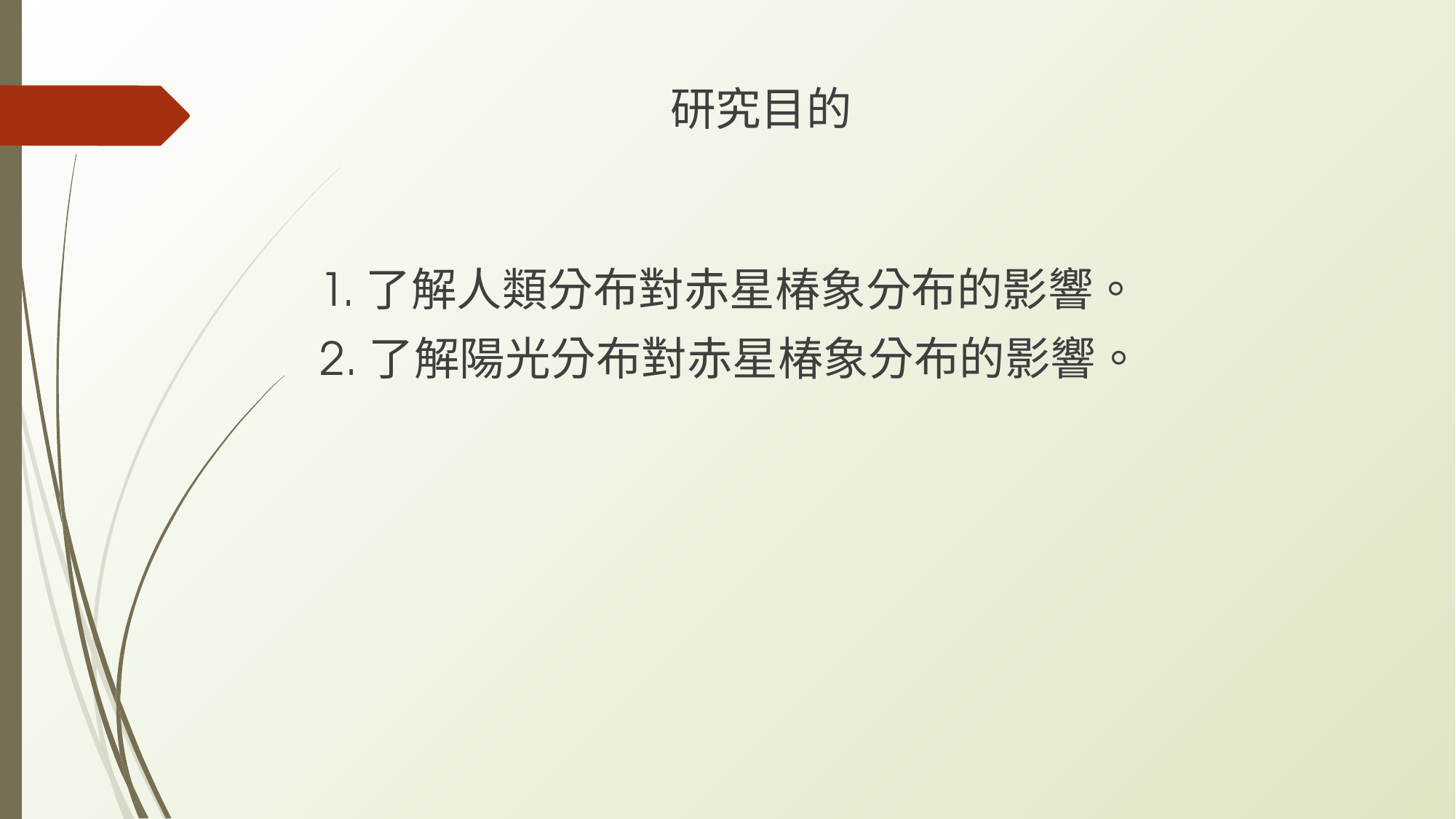

# 研究目的
1.了解人類分布對赤星椿象分布的影響。
2.了解陽光分布對赤星椿象分布的影響。